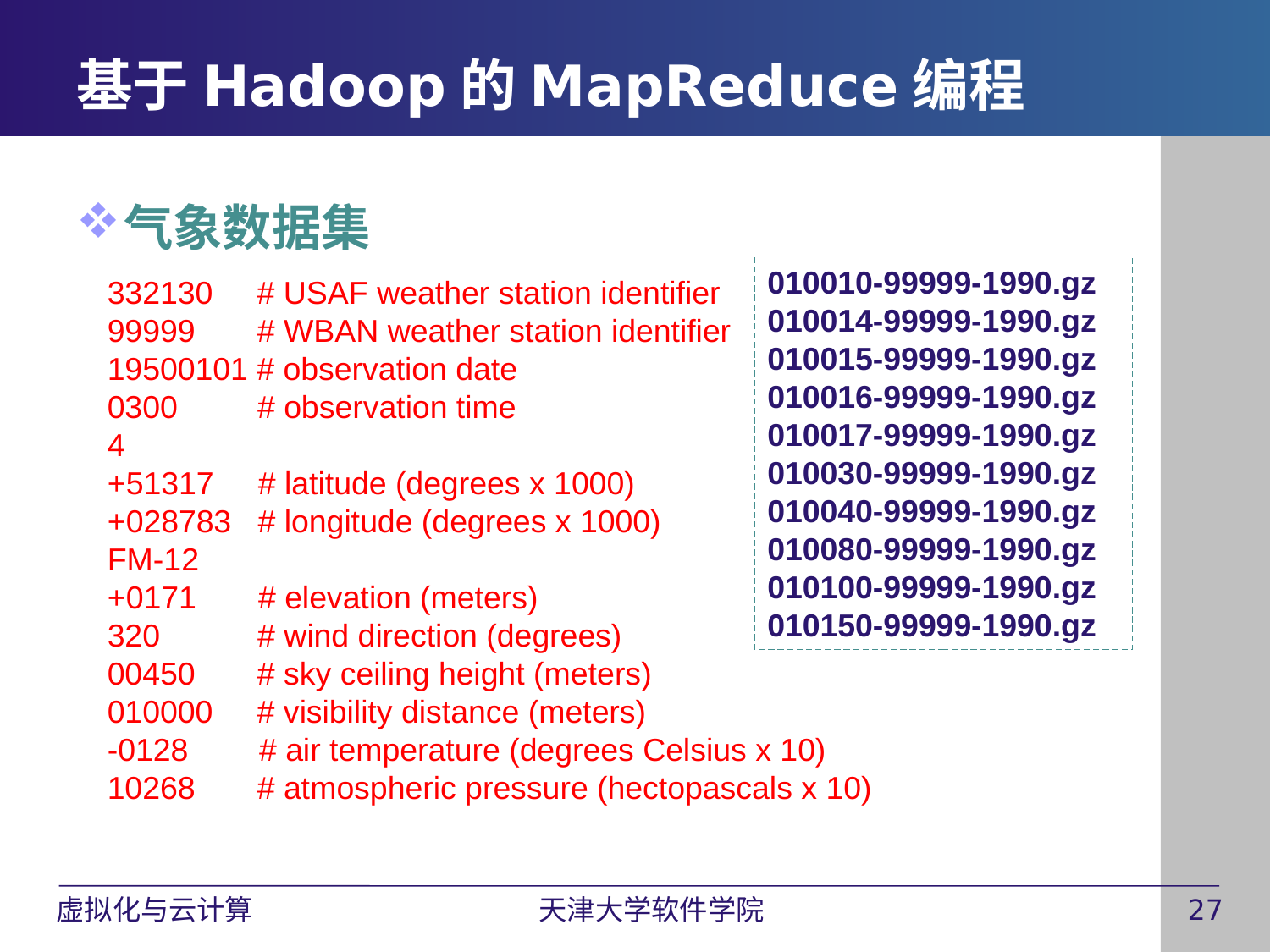

# 基于Hadoop的MapReduce编程
气象数据集
010010-99999-1990.gz
010014-99999-1990.gz
010015-99999-1990.gz
010016-99999-1990.gz
010017-99999-1990.gz
010030-99999-1990.gz
010040-99999-1990.gz
010080-99999-1990.gz
010100-99999-1990.gz
010150-99999-1990.gz
332130     # USAF weather station identifier
99999       # WBAN weather station identifier
19500101 # observation date
0300         # observation time
4
+51317     # latitude (degrees x 1000)
+028783   # longitude (degrees x 1000)
FM-12
+0171       # elevation (meters)
320           # wind direction (degrees)
00450       # sky ceiling height (meters)
010000     # visibility distance (meters)
-0128        # air temperature (degrees Celsius x 10)
10268       # atmospheric pressure (hectopascals x 10)